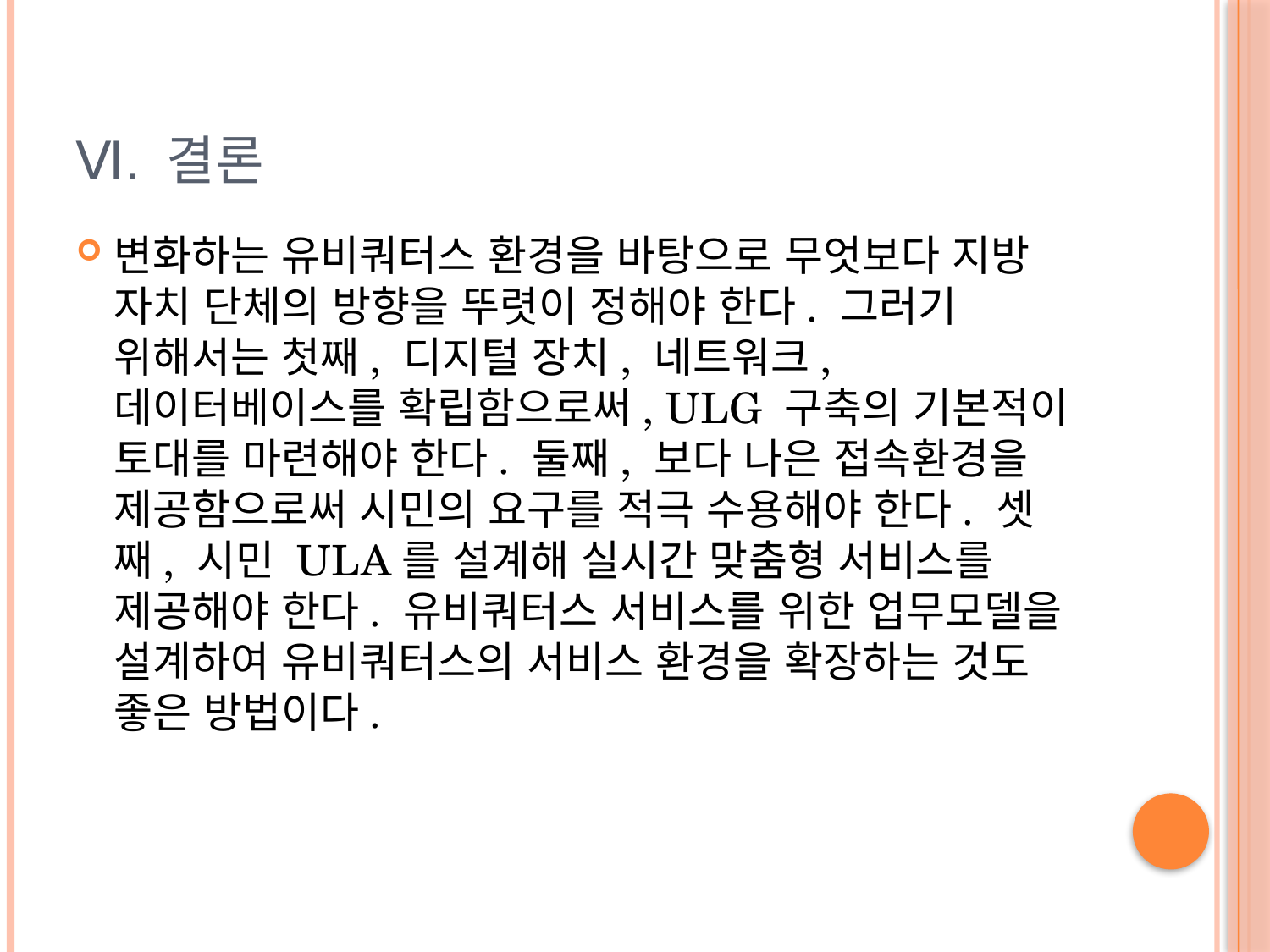

# Ⅵ. 결론
변화하는 유비쿼터스 환경을 바탕으로 무엇보다 지방 자치 단체의 방향을 뚜렷이 정해야 한다. 그러기 위해서는 첫째, 디지털 장치, 네트워크, 데이터베이스를 확립함으로써, ULG 구축의 기본적이 토대를 마련해야 한다. 둘째, 보다 나은 접속환경을 제공함으로써 시민의 요구를 적극 수용해야 한다. 셋째, 시민 ULA를 설계해 실시간 맞춤형 서비스를 제공해야 한다. 유비쿼터스 서비스를 위한 업무모델을 설계하여 유비쿼터스의 서비스 환경을 확장하는 것도 좋은 방법이다.